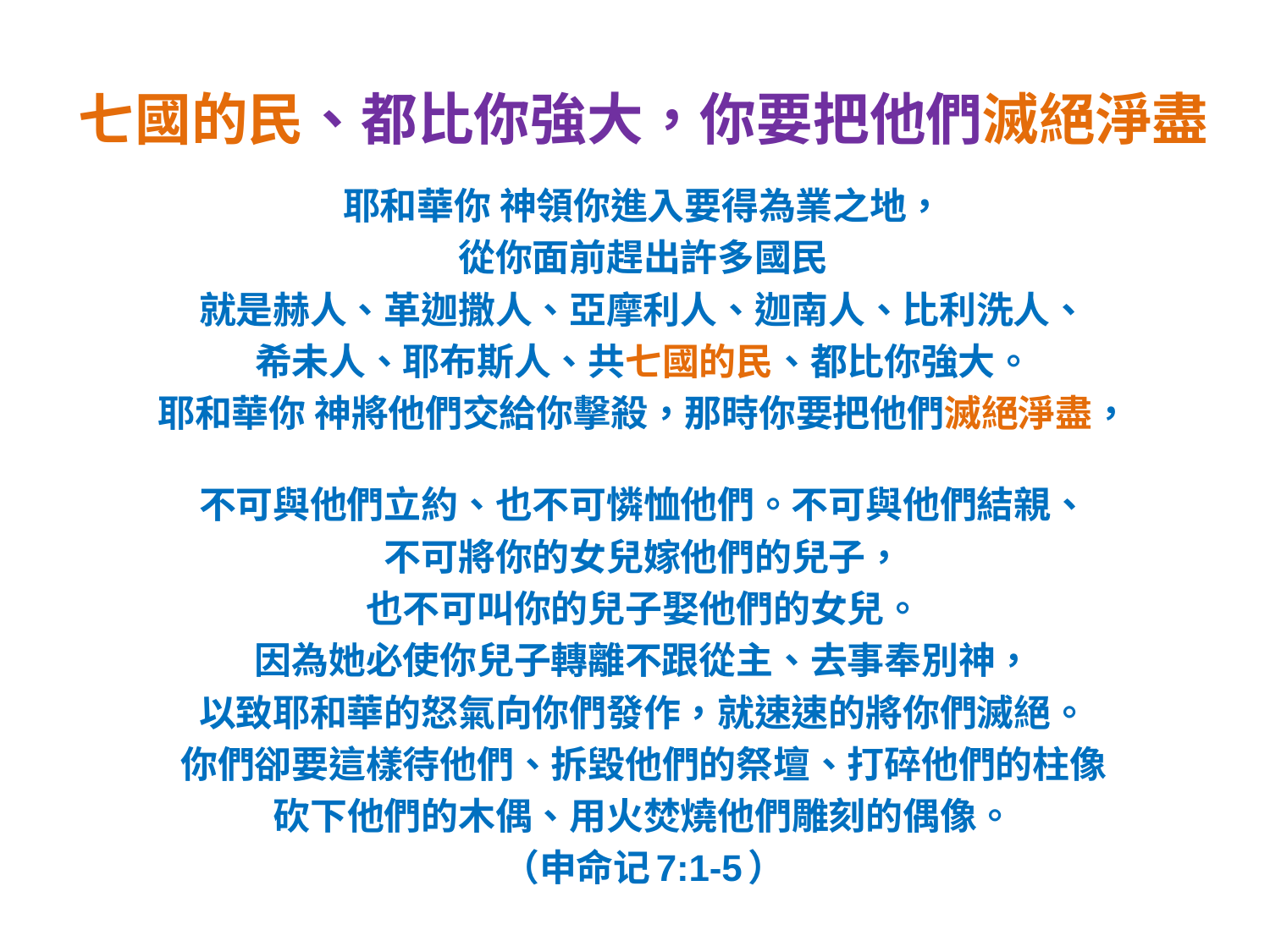

# 七國的民、都比你強大，你要把他們滅絕淨盡
耶和華你 神領你進入要得為業之地，
從你面前趕出許多國民
就是赫人、革迦撒人、亞摩利人、迦南人、比利洗人、
希未人、耶布斯人、共七國的民、都比你強大。
耶和華你 神將他們交給你擊殺，那時你要把他們滅絕淨盡，

不可與他們立約、也不可憐恤他們。不可與他們結親、
不可將你的女兒嫁他們的兒子，
也不可叫你的兒子娶他們的女兒。
因為她必使你兒子轉離不跟從主、去事奉別神，
以致耶和華的怒氣向你們發作，就速速的將你們滅絕。
你們卻要這樣待他們、拆毀他們的祭壇、打碎他們的柱像
砍下他們的木偶、用火焚燒他們雕刻的偶像。
（申命记7:1-5）